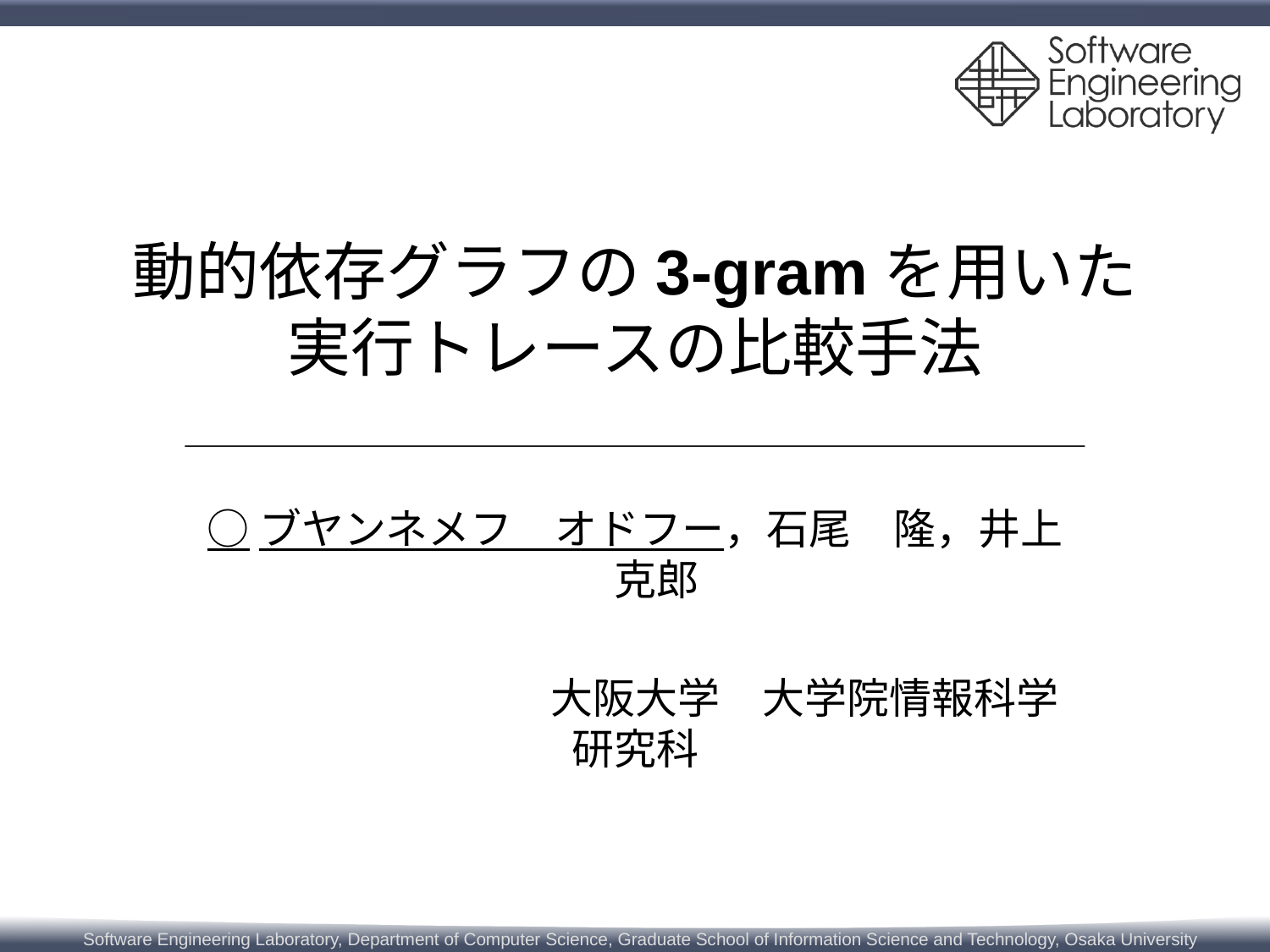

# 動的依存グラフの3-gramを用いた 実行トレースの比較手法
○ブヤンネメフ　オドフー，石尾　隆，井上　克郎

　　　　　　　　大阪大学　大学院情報科学研究科